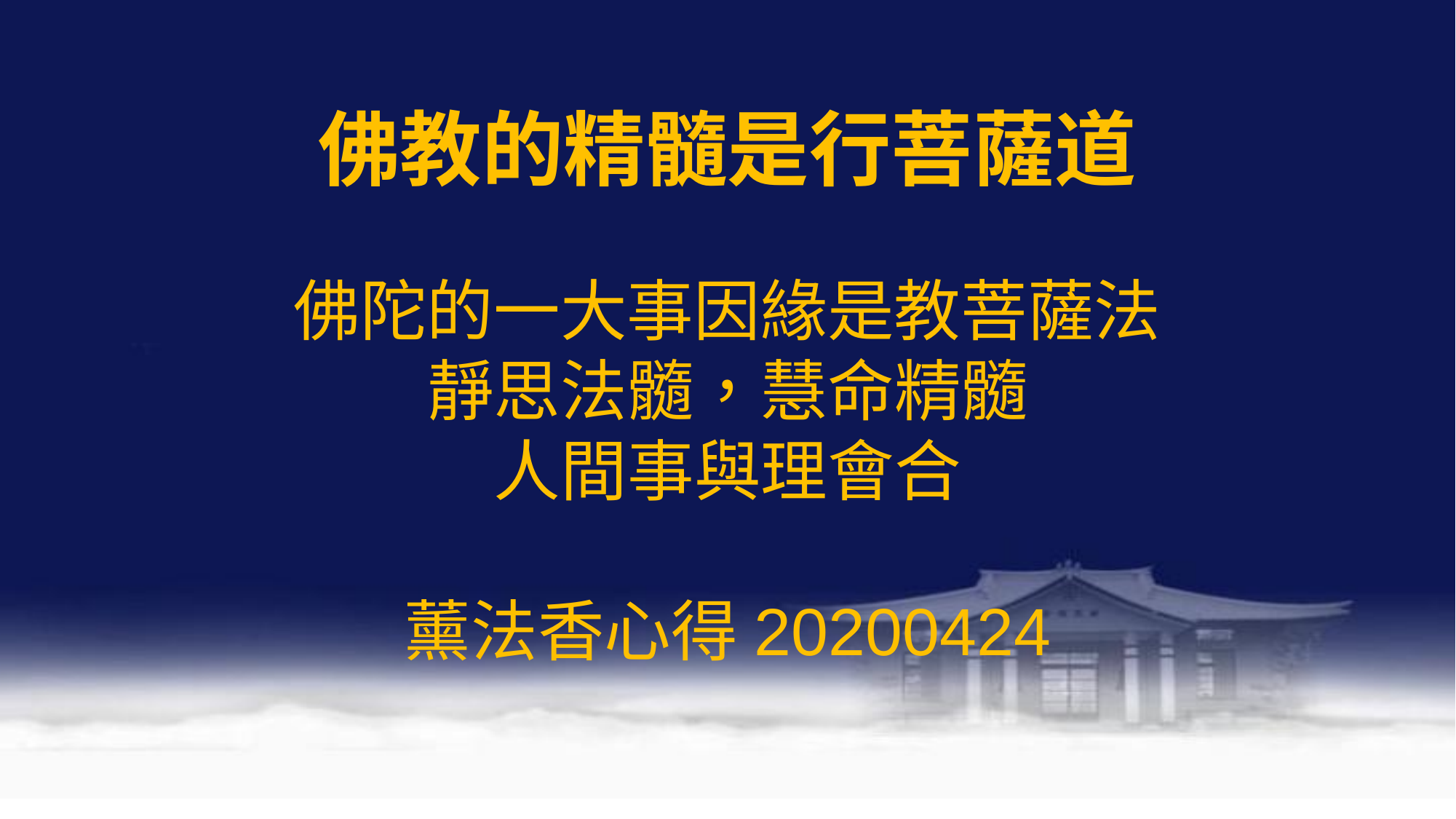

佛教的精髓是行菩薩道

佛陀的一大事因緣是教菩薩法
靜思法髓，慧命精髓
人間事與理會合

薰法香心得20200424